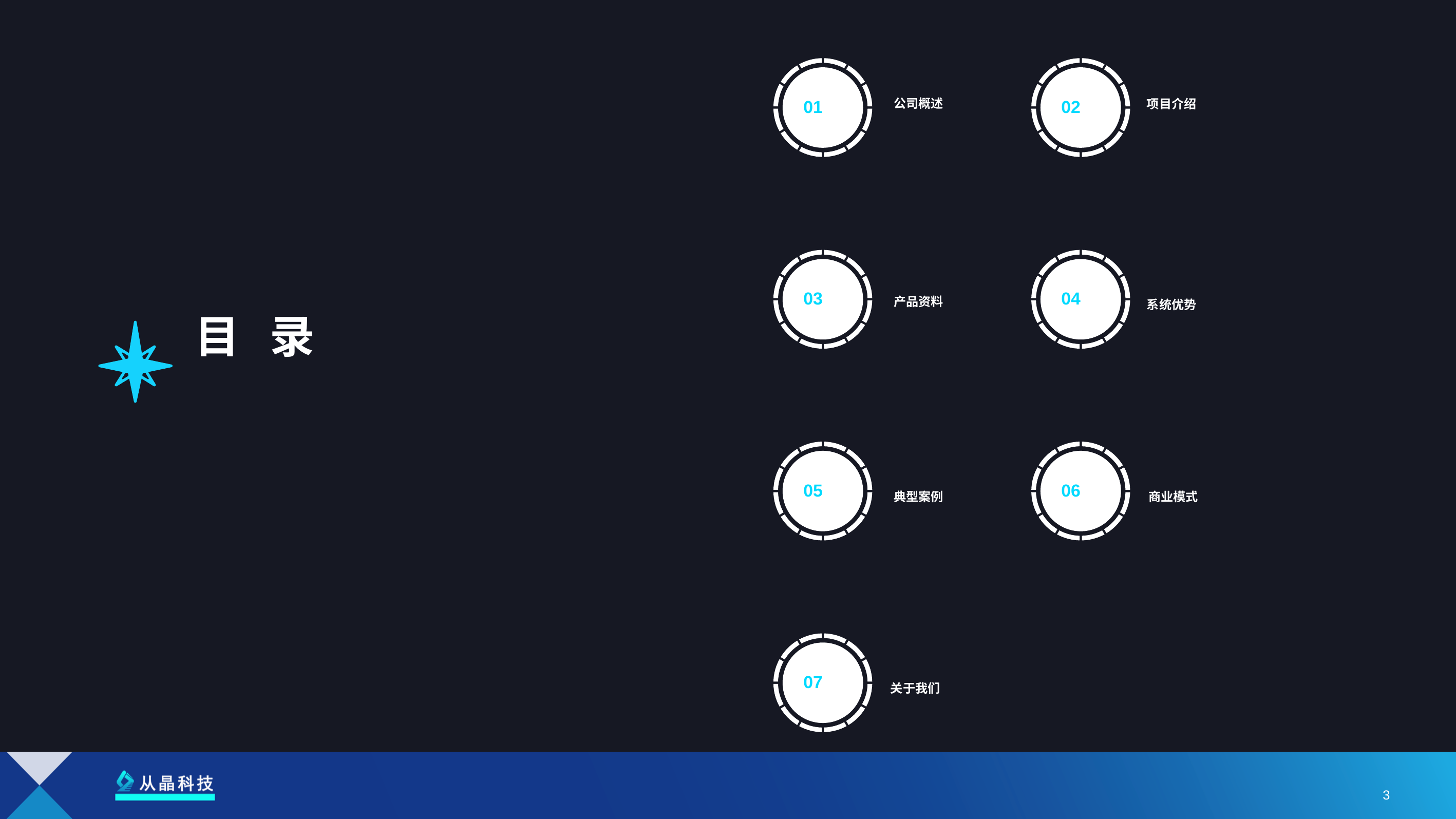

01
公司概述

02
项目介绍

03
产品资料

04
系统优势

目   录

05
典型案例

06
商业模式

07
关于我们
3